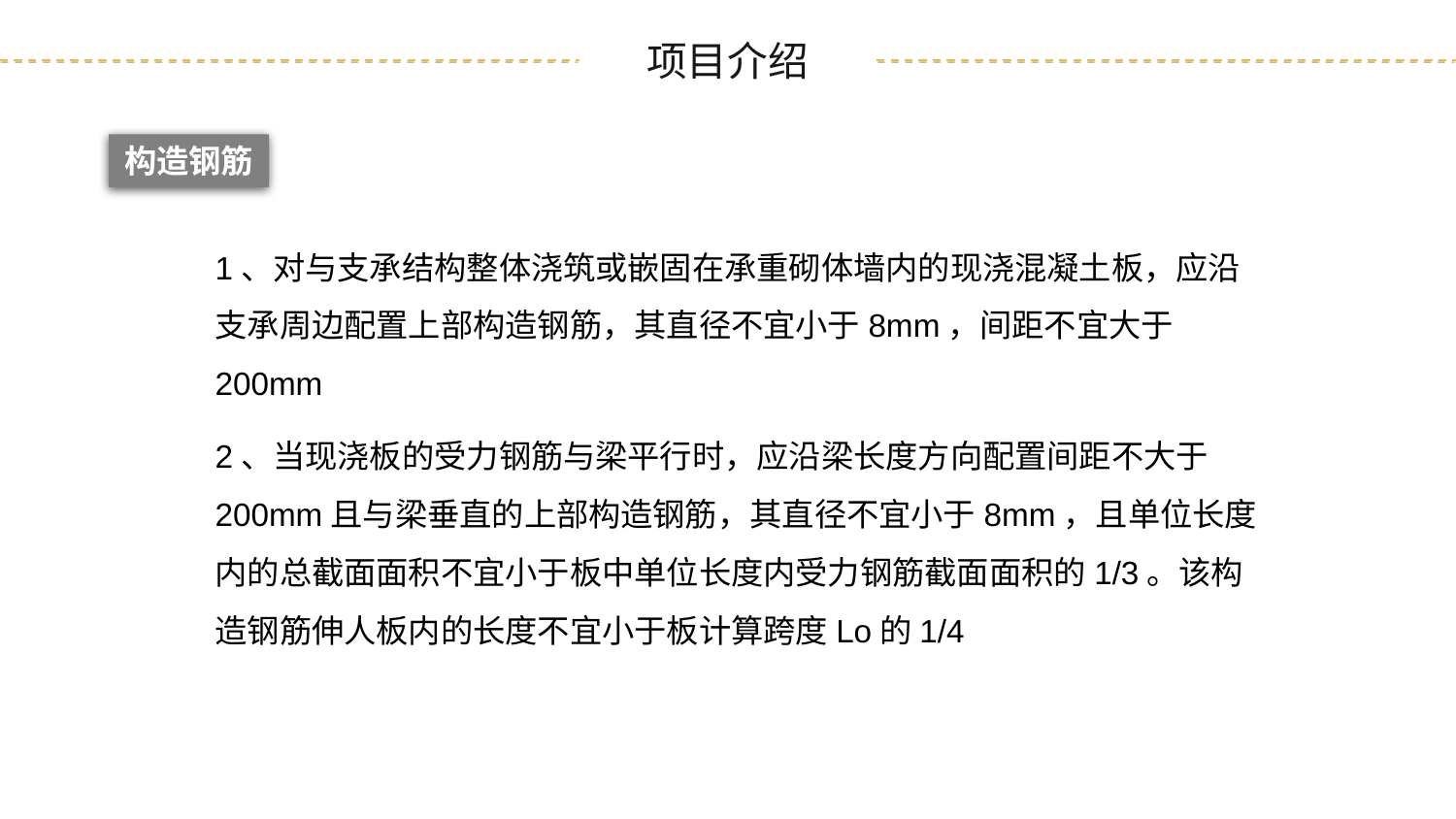

构造钢筋
1、对与支承结构整体浇筑或嵌固在承重砌体墙内的现浇混凝土板，应沿支承周边配置上部构造钢筋，其直径不宜小于8mm，间距不宜大于200mm
2、当现浇板的受力钢筋与梁平行时，应沿梁长度方向配置间距不大于200mm且与梁垂直的上部构造钢筋，其直径不宜小于8mm，且单位长度内的总截面面积不宜小于板中单位长度内受力钢筋截面面积的1/3。该构造钢筋伸人板内的长度不宜小于板计算跨度Lo的1/4